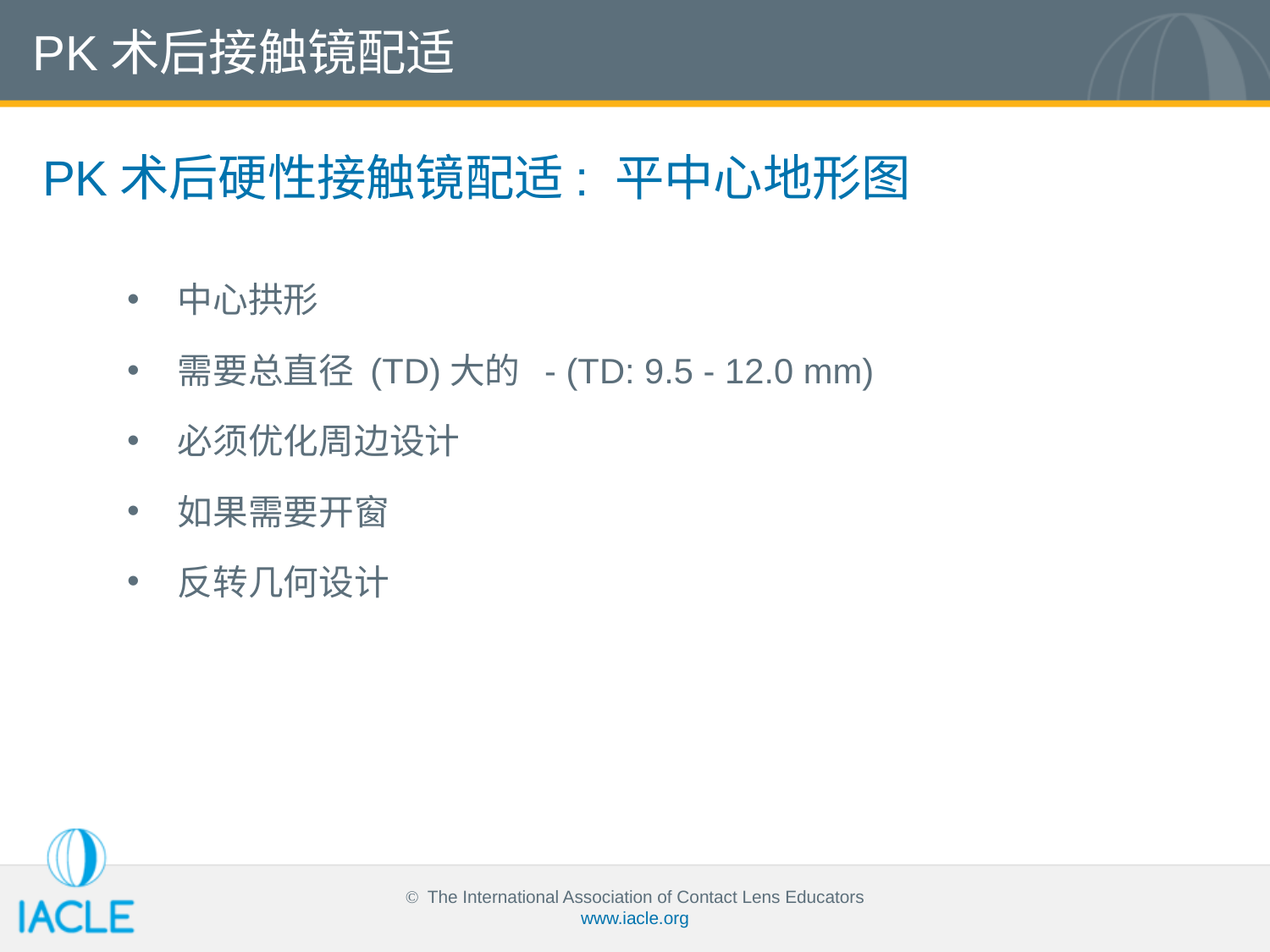

PK术后接触镜配适
PK术后硬性接触镜配适: 平中心地形图
中心拱形
需要总直径 (TD)大的  - (TD: 9.5 - 12.0 mm)
必须优化周边设计
如果需要开窗
反转几何设计